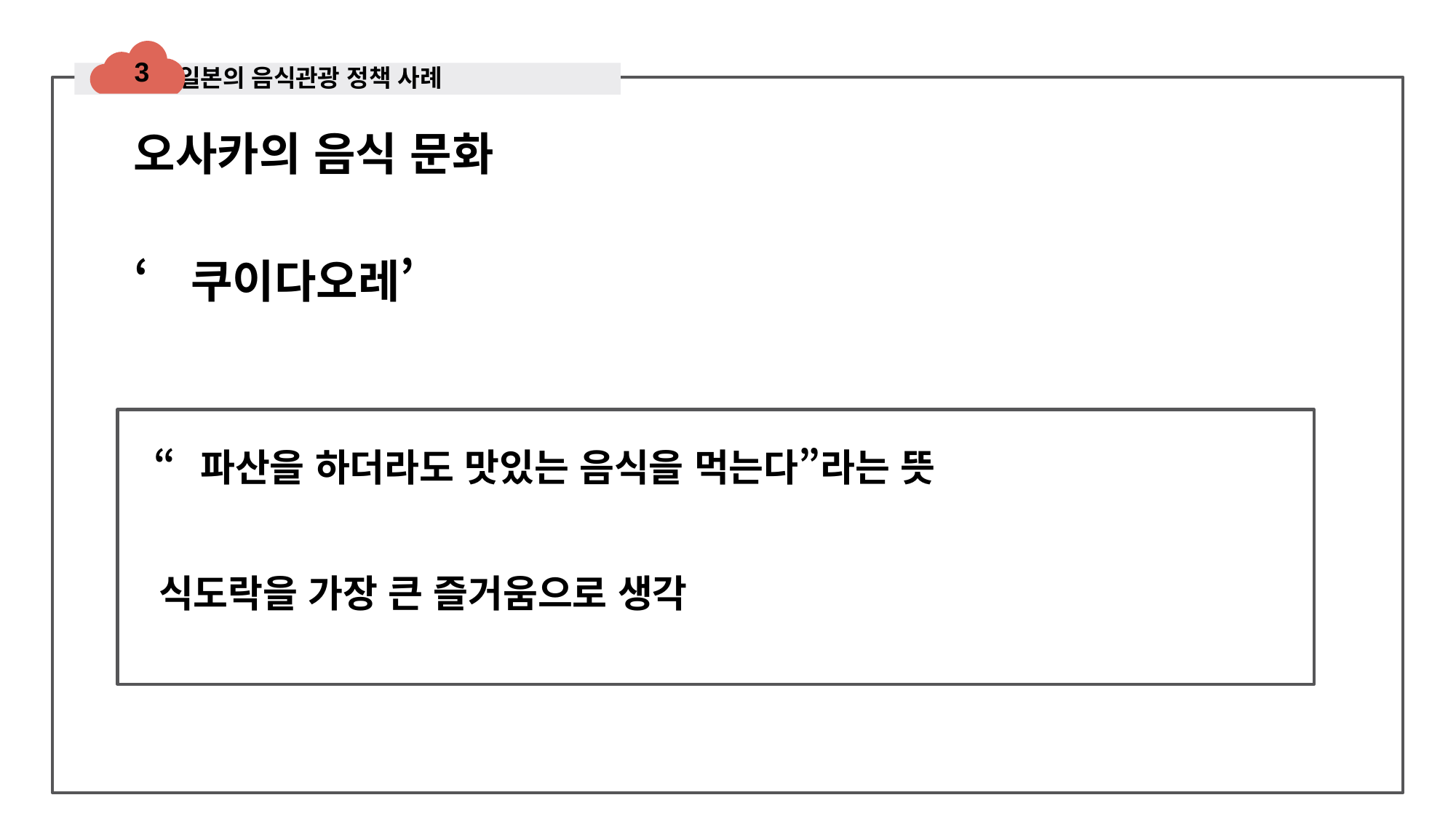

3

일본의 음식관광 정책 사례

오사카의 음식 문화
‘쿠이다오레’

“파산을 하더라도 맛있는 음식을 먹는다”라는 뜻
식도락을 가장 큰 즐거움으로 생각